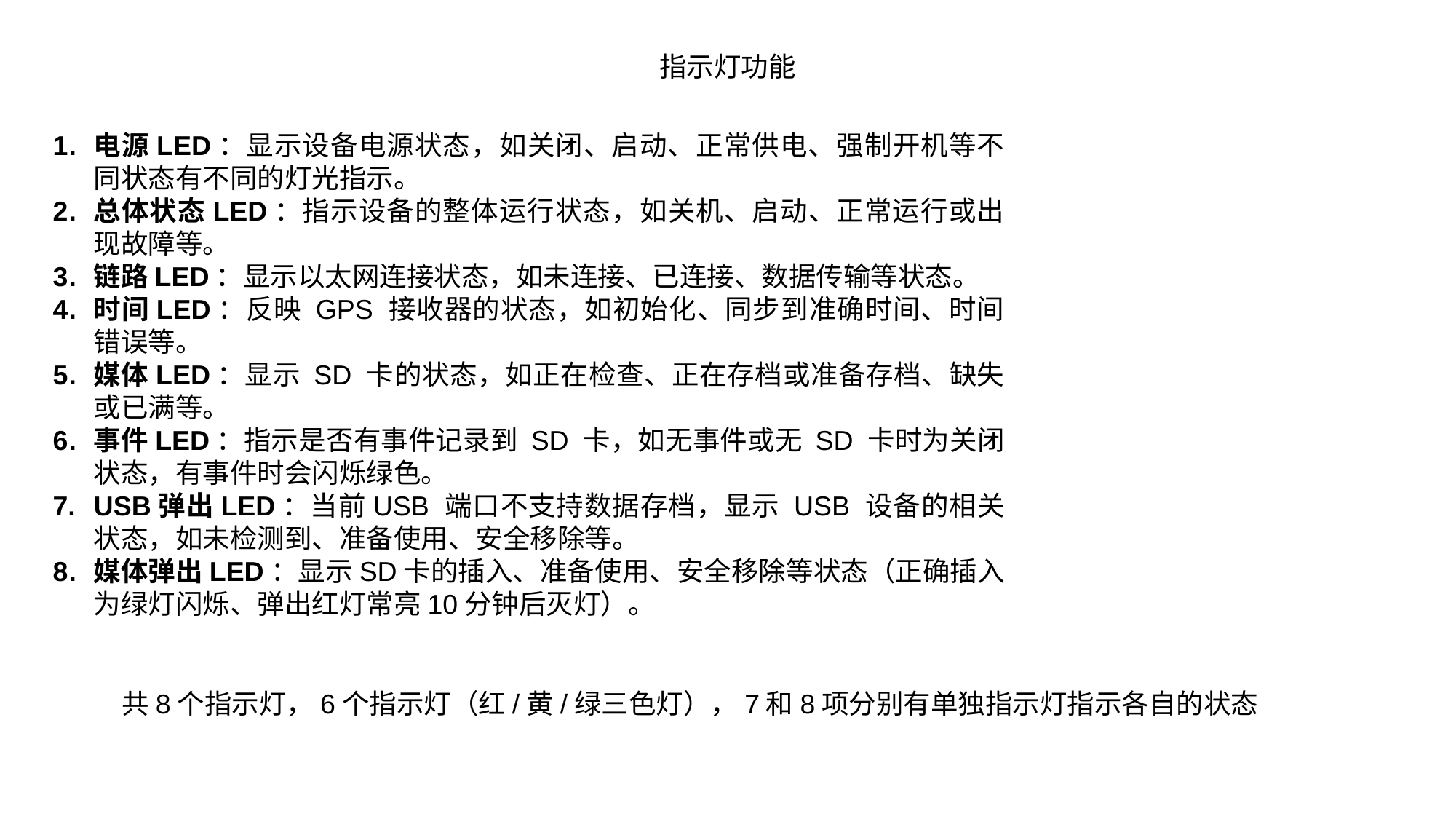

指示灯功能
电源LED：显示设备电源状态，如关闭、启动、正常供电、强制开机等不同状态有不同的灯光指示。
总体状态LED：指示设备的整体运行状态，如关机、启动、正常运行或出现故障等。
链路LED：显示以太网连接状态，如未连接、已连接、数据传输等状态。
时间LED：反映 GPS 接收器的状态，如初始化、同步到准确时间、时间错误等。
媒体LED：显示 SD 卡的状态，如正在检查、正在存档或准备存档、缺失或已满等。
事件LED：指示是否有事件记录到 SD 卡，如无事件或无 SD 卡时为关闭状态，有事件时会闪烁绿色。
USB弹出LED：当前USB 端口不支持数据存档，显示 USB 设备的相关状态，如未检测到、准备使用、安全移除等。
媒体弹出LED：显示SD卡的插入、准备使用、安全移除等状态（正确插入为绿灯闪烁、弹出红灯常亮10分钟后灭灯）。
共8个指示灯，6个指示灯（红/黄/绿三色灯），7和8项分别有单独指示灯指示各自的状态